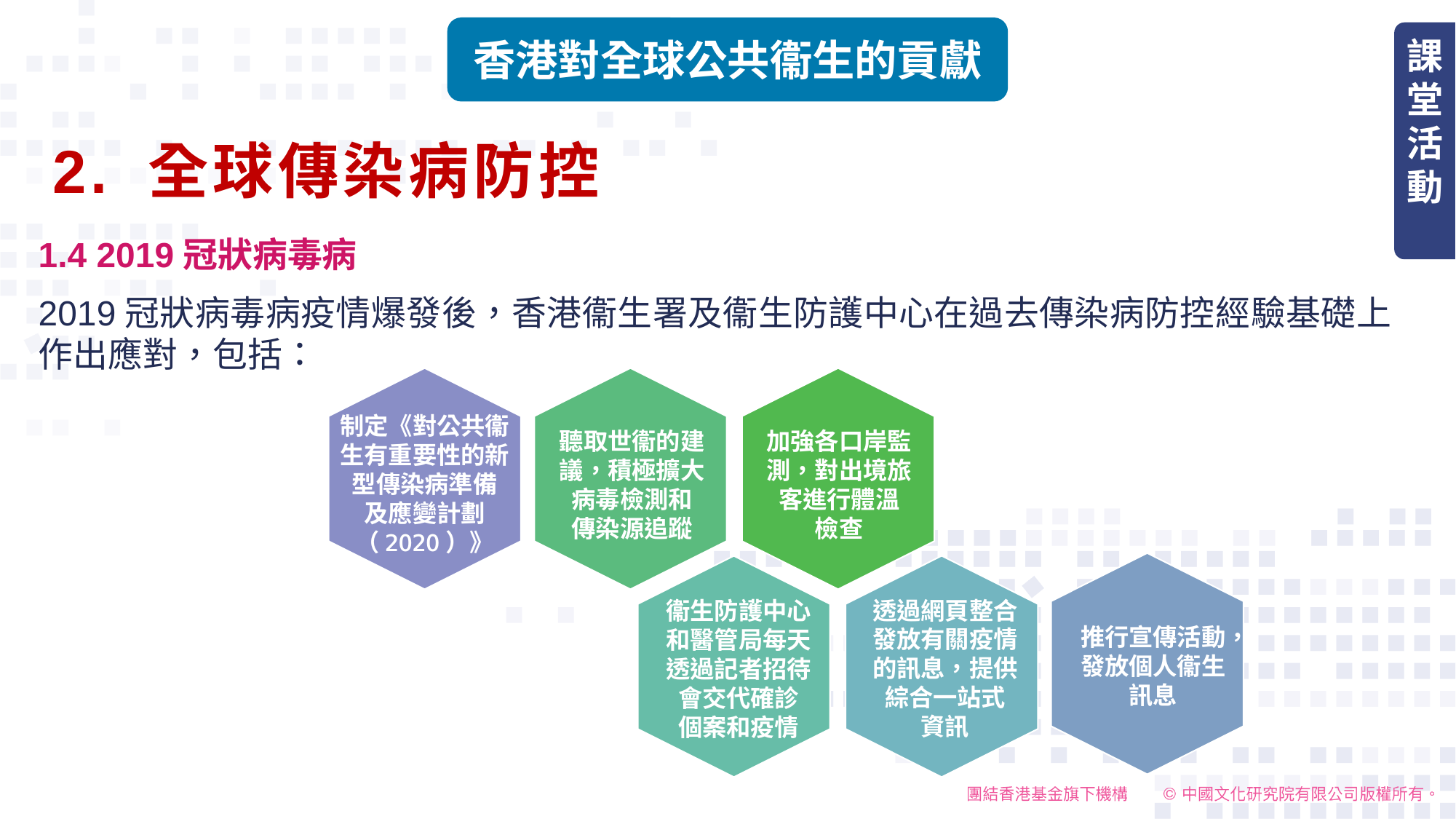

香港對全球公共衞生的貢獻
課堂活動

2. 全球傳染病防控
1.4 2019冠狀病毒病
2019冠狀病毒病疫情爆發後，香港衞生署及衞生防護中心在過去傳染病防控經驗基礎上作出應對，包括：

制定《對公共衞生有重要性的新型傳染病準備
及應變計劃（2020）》
聽取世衞的建議，積極擴大病毒檢測和
傳染源追蹤
加強各口岸監測，對出境旅客進行體溫
檢查
透過網頁整合發放有關疫情的訊息，提供綜合一站式
資訊
衞生防護中心和醫管局每天透過記者招待會交代確診
個案和疫情
推行宣傳活動，發放個人衞生訊息